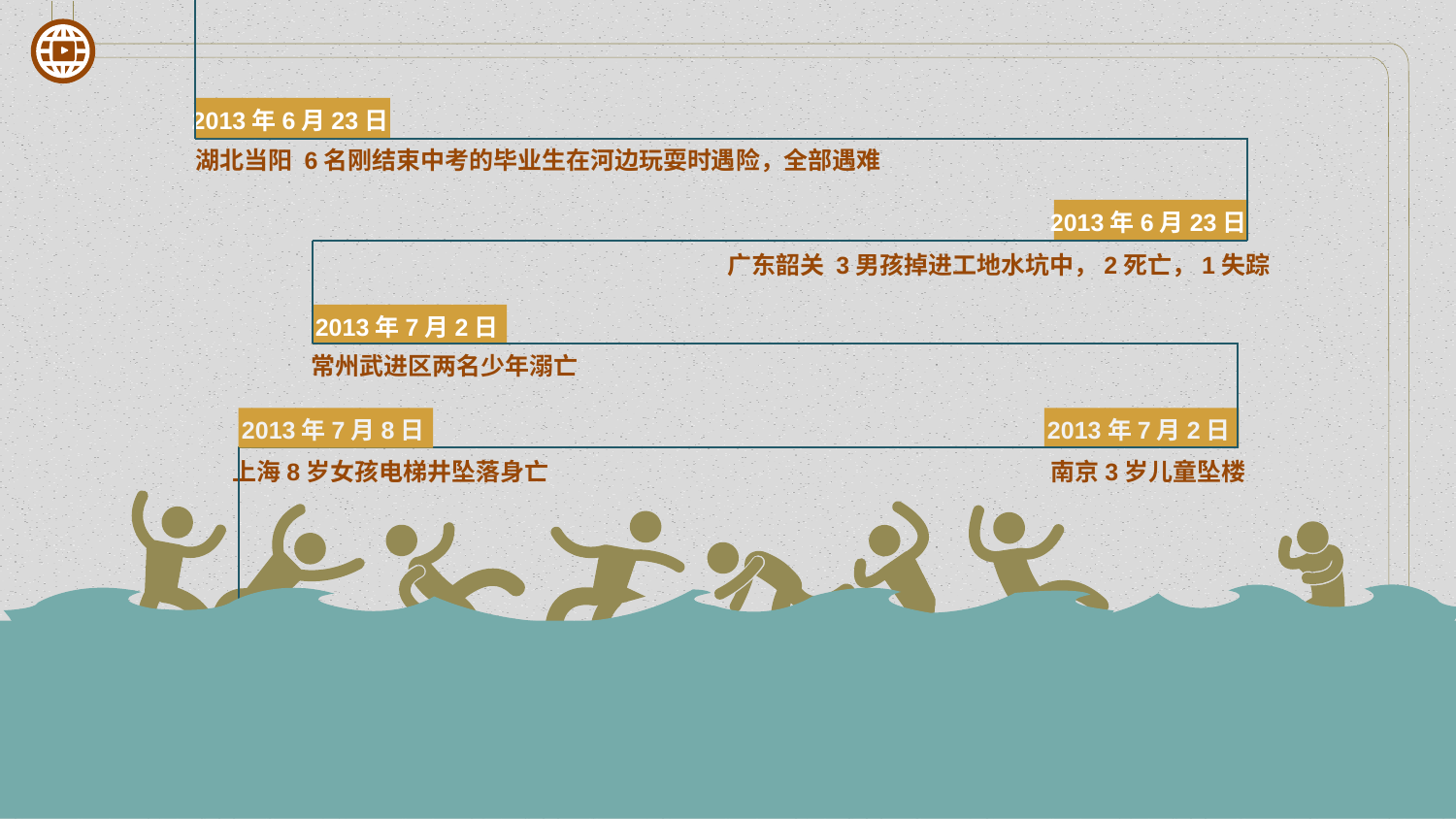

2013年6月23日

 湖北当阳 6名刚结束中考的毕业生在河边玩耍时遇险，全部遇难
2013年6月23日

广东韶关 3男孩掉进工地水坑中，2死亡，1失踪
2013年7月2日

常州武进区两名少年溺亡
2013年7月8日
2013年7月2日

上海8岁女孩电梯井坠落身亡
南京3岁儿童坠楼